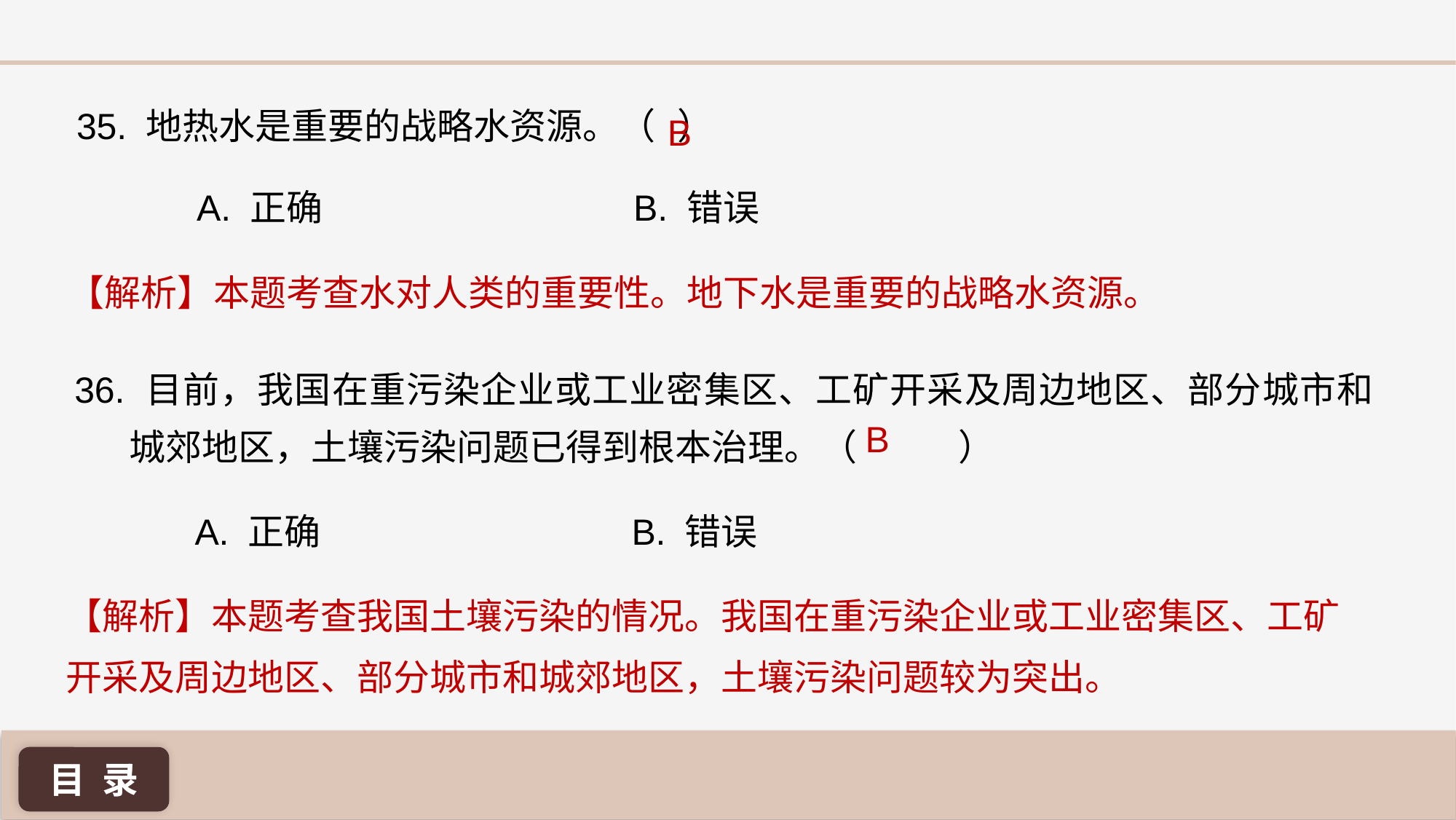

35. 地热水是重要的战略水资源。（ 	）
B
A. 正确 			B. 错误
【解析】本题考查水对人类的重要性。地下水是重要的战略水资源。
36. 目前，我国在重污染企业或工业密集区、工矿开采及周边地区、部分城市和城郊地区，土壤污染问题已得到根本治理。（ 	        ）
B
A. 正确 			B. 错误
【解析】本题考查我国土壤污染的情况。我国在重污染企业或工业密集区、工矿开采及周边地区、部分城市和城郊地区，土壤污染问题较为突出。